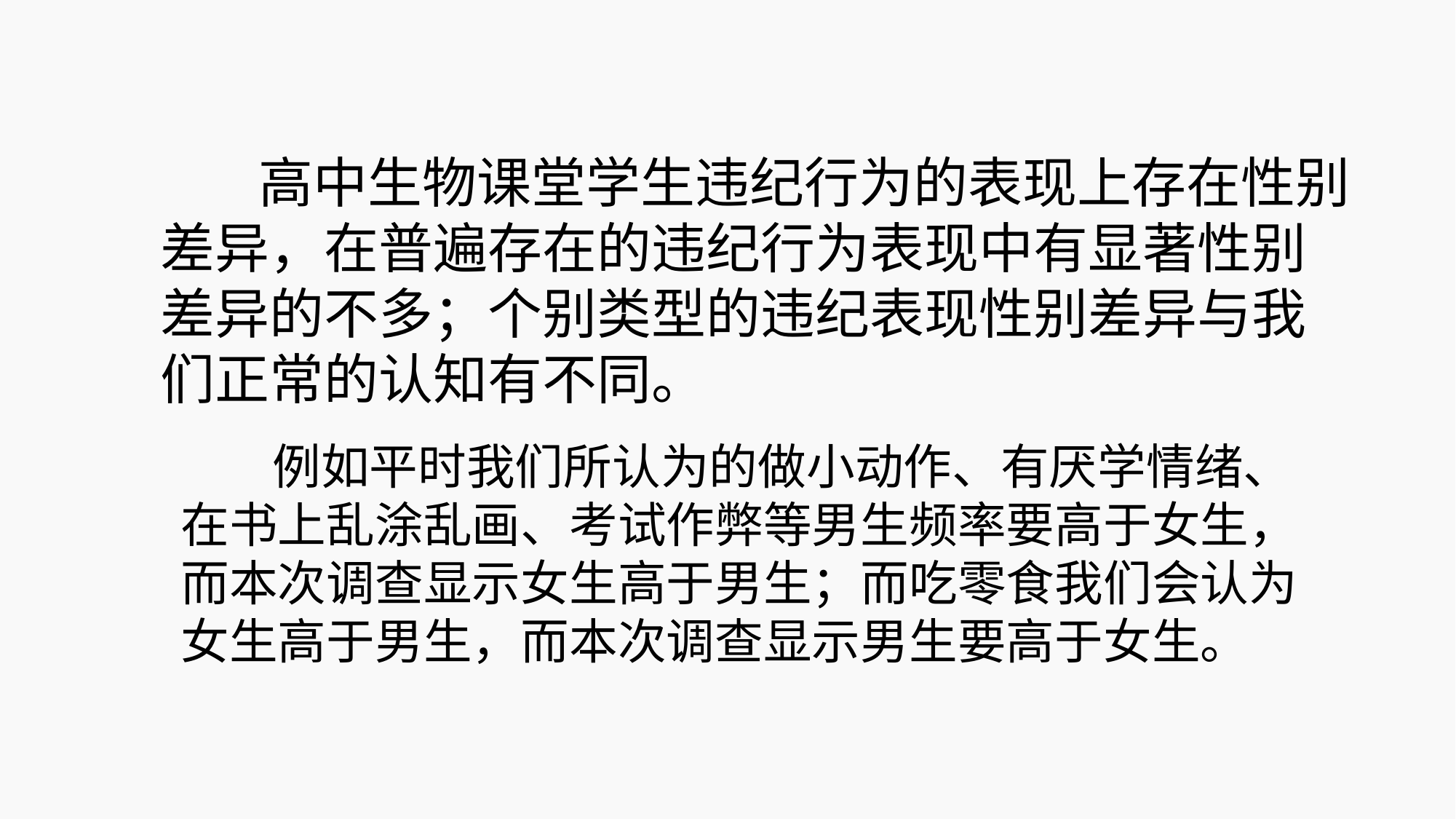

高中生物课堂学生违纪行为的表现上存在性别差异，在普遍存在的违纪行为表现中有显著性别差异的不多；个别类型的违纪表现性别差异与我们正常的认知有不同。
    例如平时我们所认为的做小动作、有厌学情绪、在书上乱涂乱画、考试作弊等男生频率要高于女生，而本次调查显示女生高于男生；而吃零食我们会认为女生高于男生，而本次调查显示男生要高于女生。